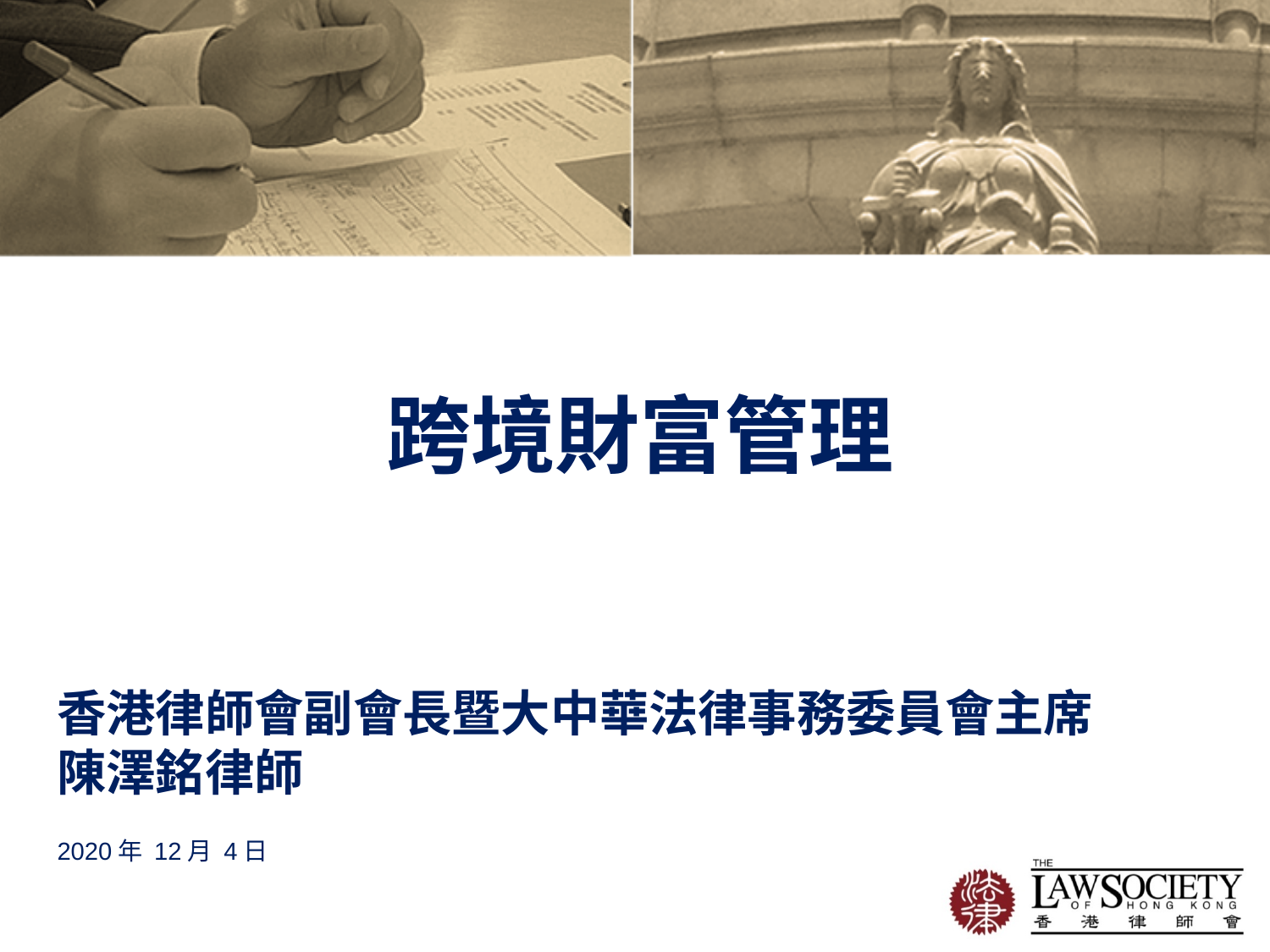

跨境財富管理
香港律師會副會長暨大中華法律事務委員會主席
陳澤銘律師

2020年 12月 4日